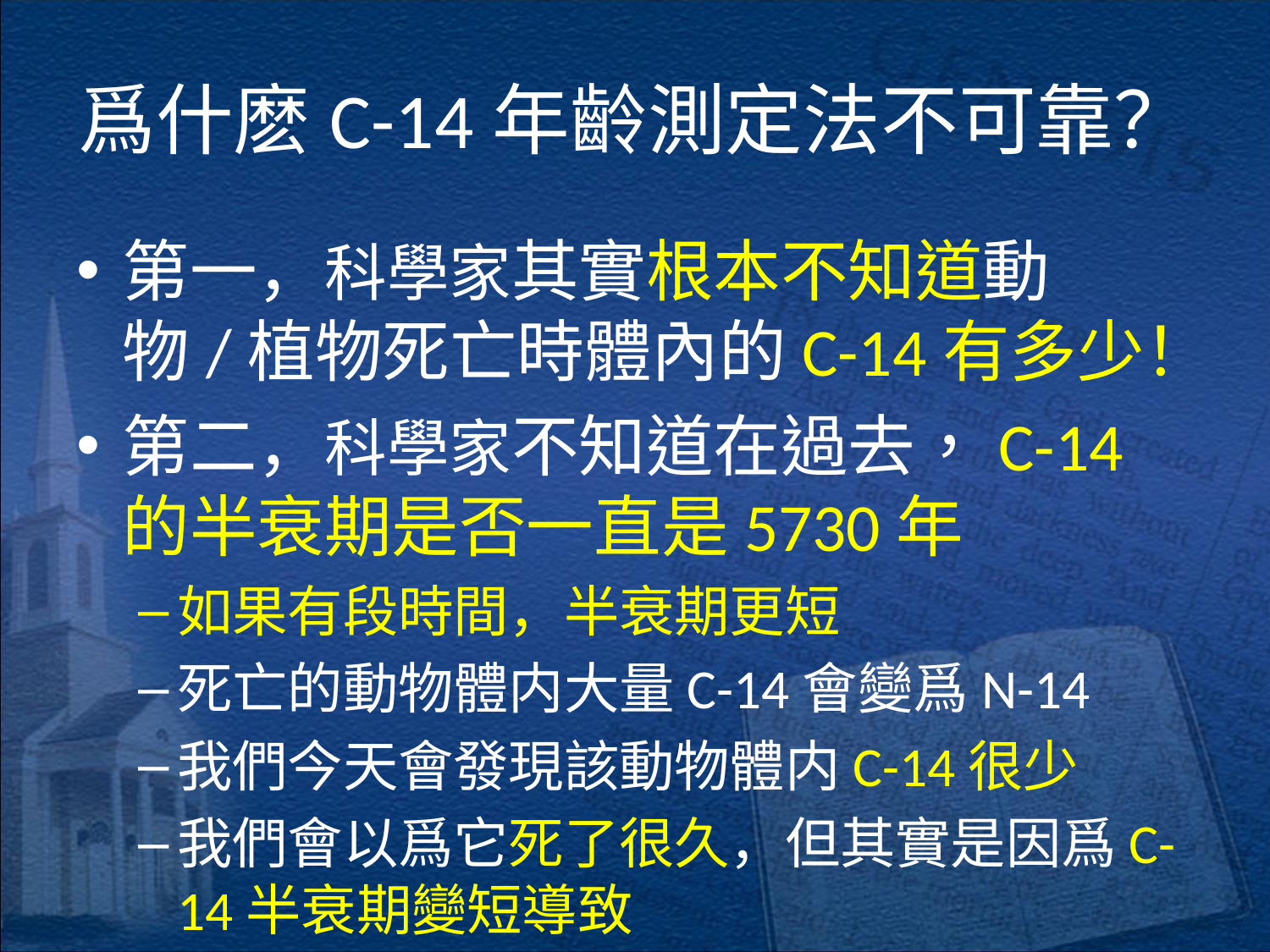

# 爲什麽C-14年齡測定法不可靠？
第一，科學家其實根本不知道動物/植物死亡時體內的C-14有多少！
第二，科學家不知道在過去，C-14的半衰期是否一直是5730年
如果有段時間，半衰期更短
死亡的動物體内大量C-14會變爲N-14
我們今天會發現該動物體内C-14很少
我們會以爲它死了很久，但其實是因爲C-14半衰期變短導致